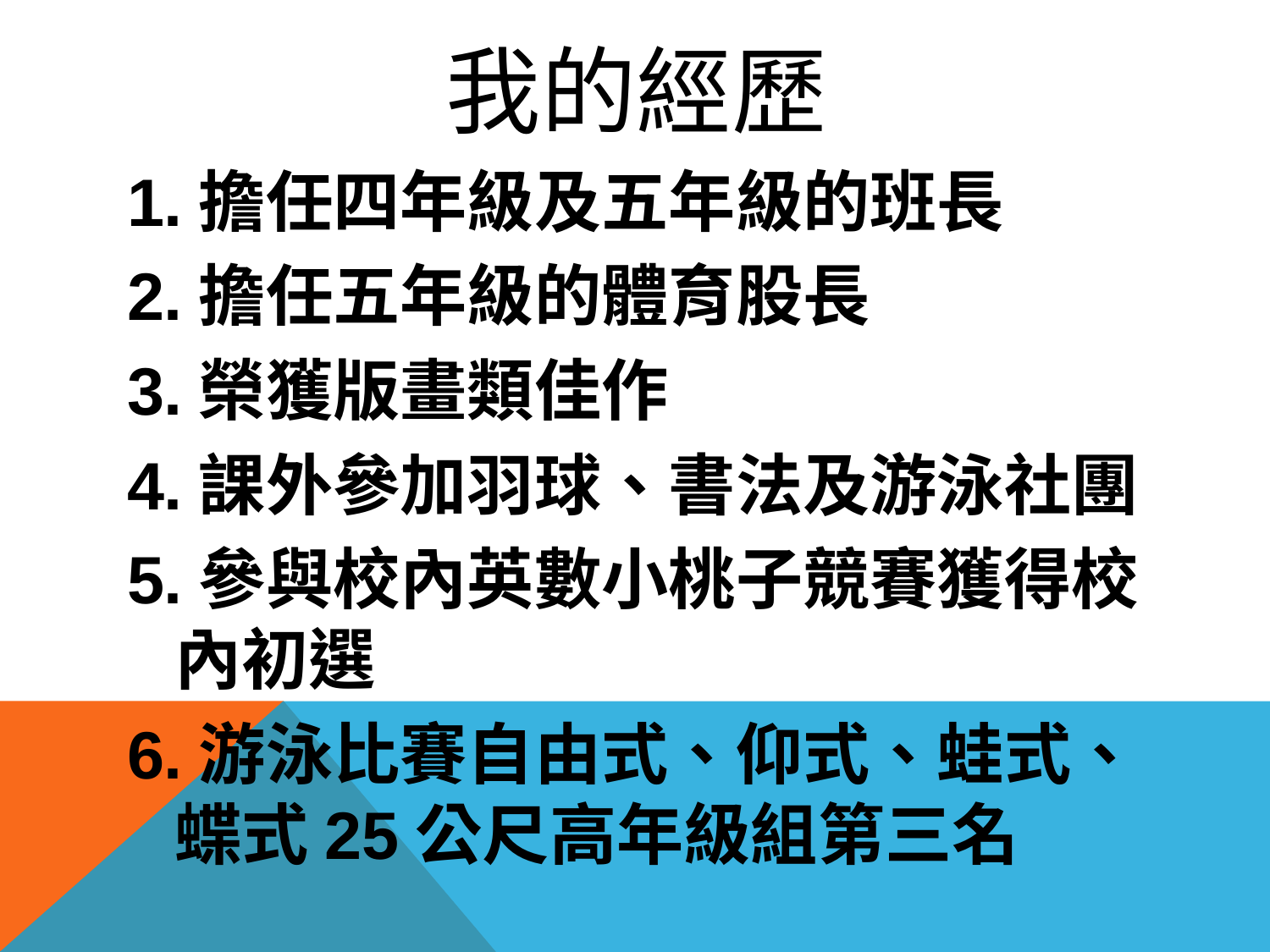

# 我的經歷
1.擔任四年級及五年級的班長
2.擔任五年級的體育股長
3.榮獲版畫類佳作
4.課外參加羽球、書法及游泳社團
5.參與校內英數小桃子競賽獲得校內初選
6.游泳比賽自由式、仰式、蛙式、蝶式25公尺高年級組第三名